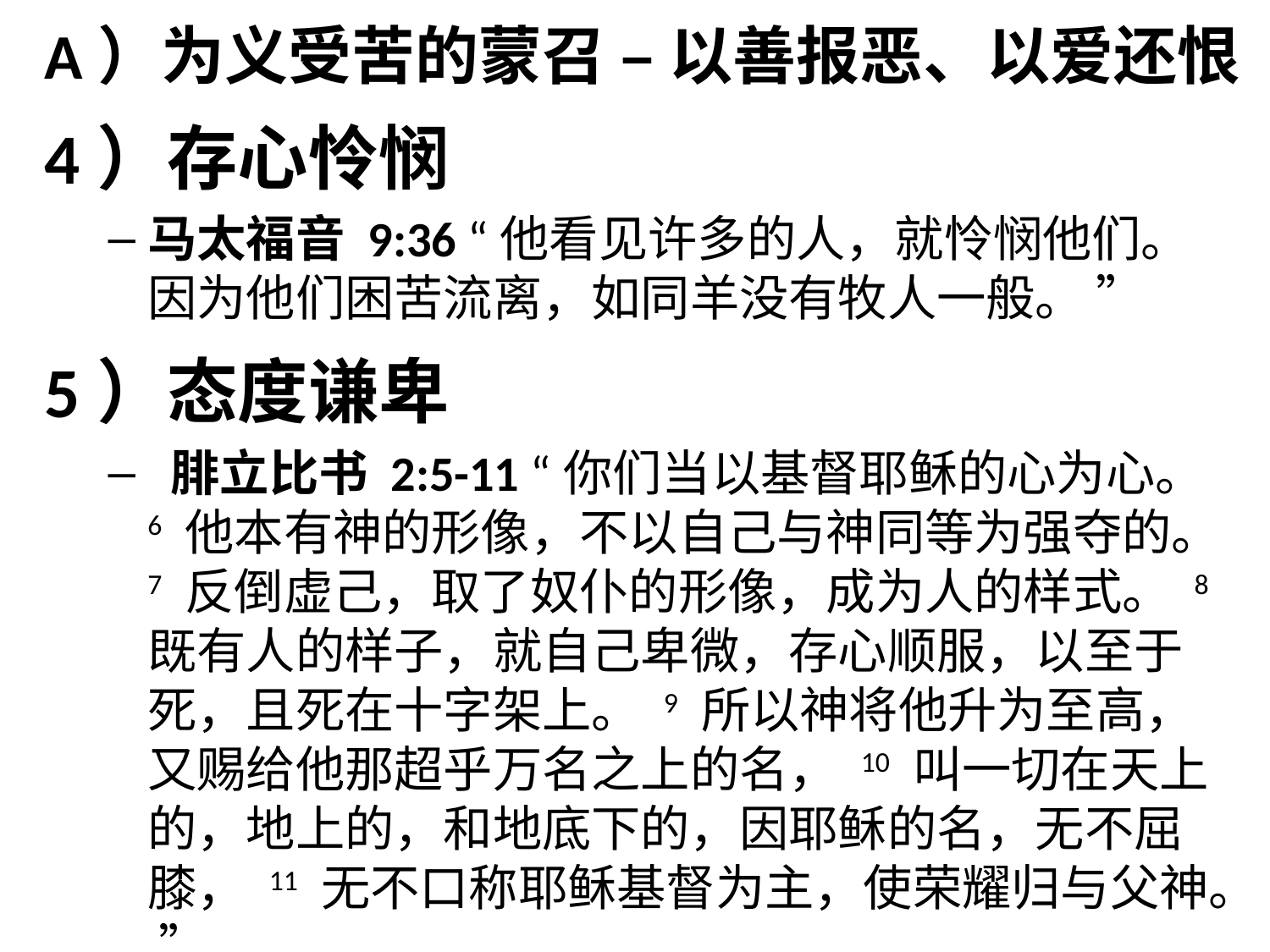

A）为义受苦的蒙召 – 以善报恶、以爱还恨
4）存心怜悯
马太福音 9:36 “他看见许多的人，就怜悯他们。因为他们困苦流离，如同羊没有牧人一般。 ”

5）态度谦卑
 腓立比书 2:5-11 “你们当以基督耶稣的心为心。 6 他本有神的形像，不以自己与神同等为强夺的。 7 反倒虚己，取了奴仆的形像，成为人的样式。 8 既有人的样子，就自己卑微，存心顺服，以至于死，且死在十字架上。 9 所以神将他升为至高，又赐给他那超乎万名之上的名， 10 叫一切在天上的，地上的，和地底下的，因耶稣的名，无不屈膝， 11 无不口称耶稣基督为主，使荣耀归与父神。 ”